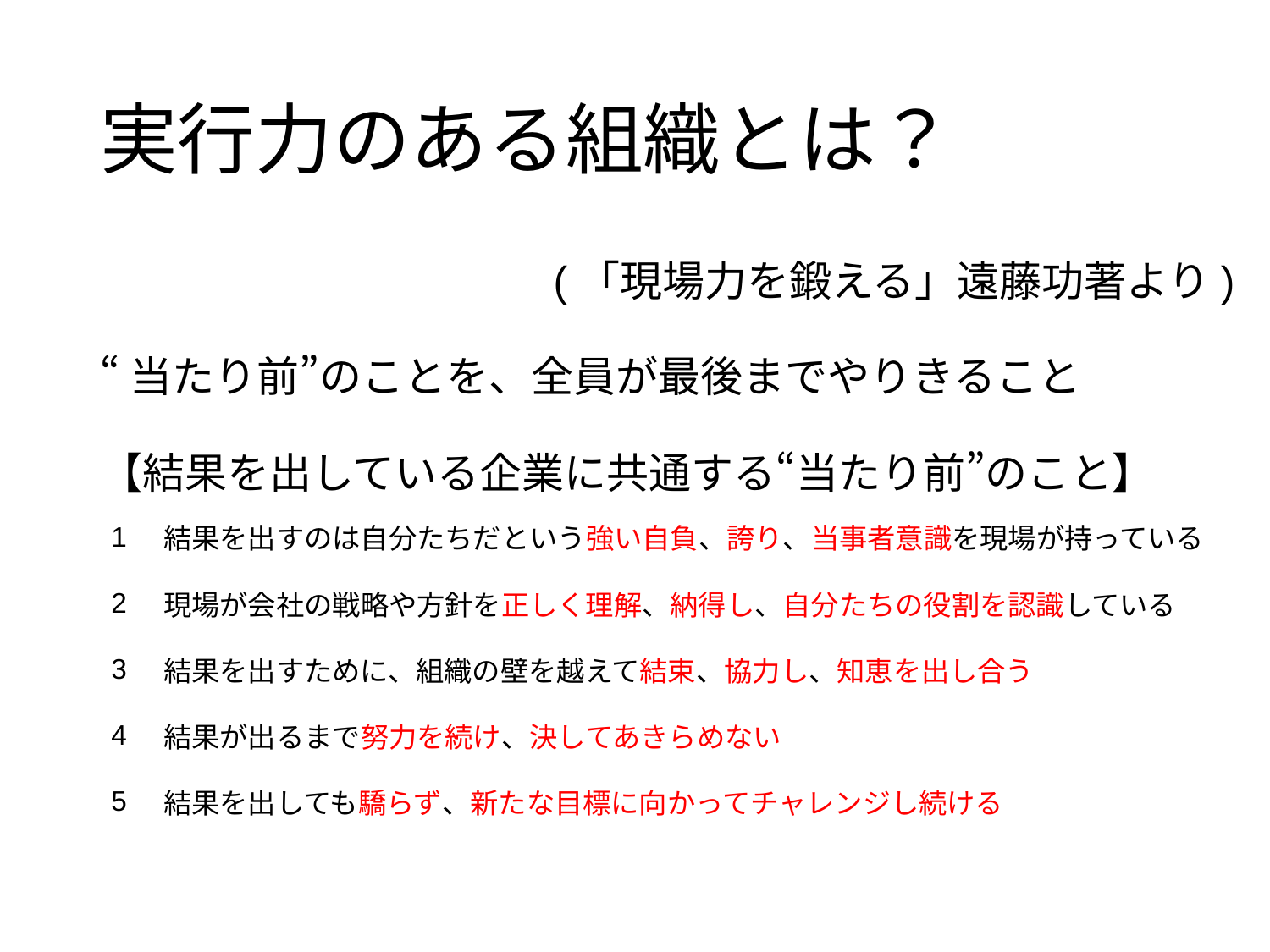

# 実行力のある組織とは？
(「現場力を鍛える」遠藤功著より)

“当たり前”のことを、全員が最後までやりきること

【結果を出している企業に共通する“当たり前”のこと】

| 1 | 結果を出すのは自分たちだという強い自負、誇り、当事者意識を現場が持っている |
| --- | --- |
| 2 | 現場が会社の戦略や方針を正しく理解、納得し、自分たちの役割を認識している |
| 3 | 結果を出すために、組織の壁を越えて結束、協力し、知恵を出し合う |
| 4 | 結果が出るまで努力を続け、決してあきらめない |
| 5 | 結果を出しても驕らず、新たな目標に向かってチャレンジし続ける |